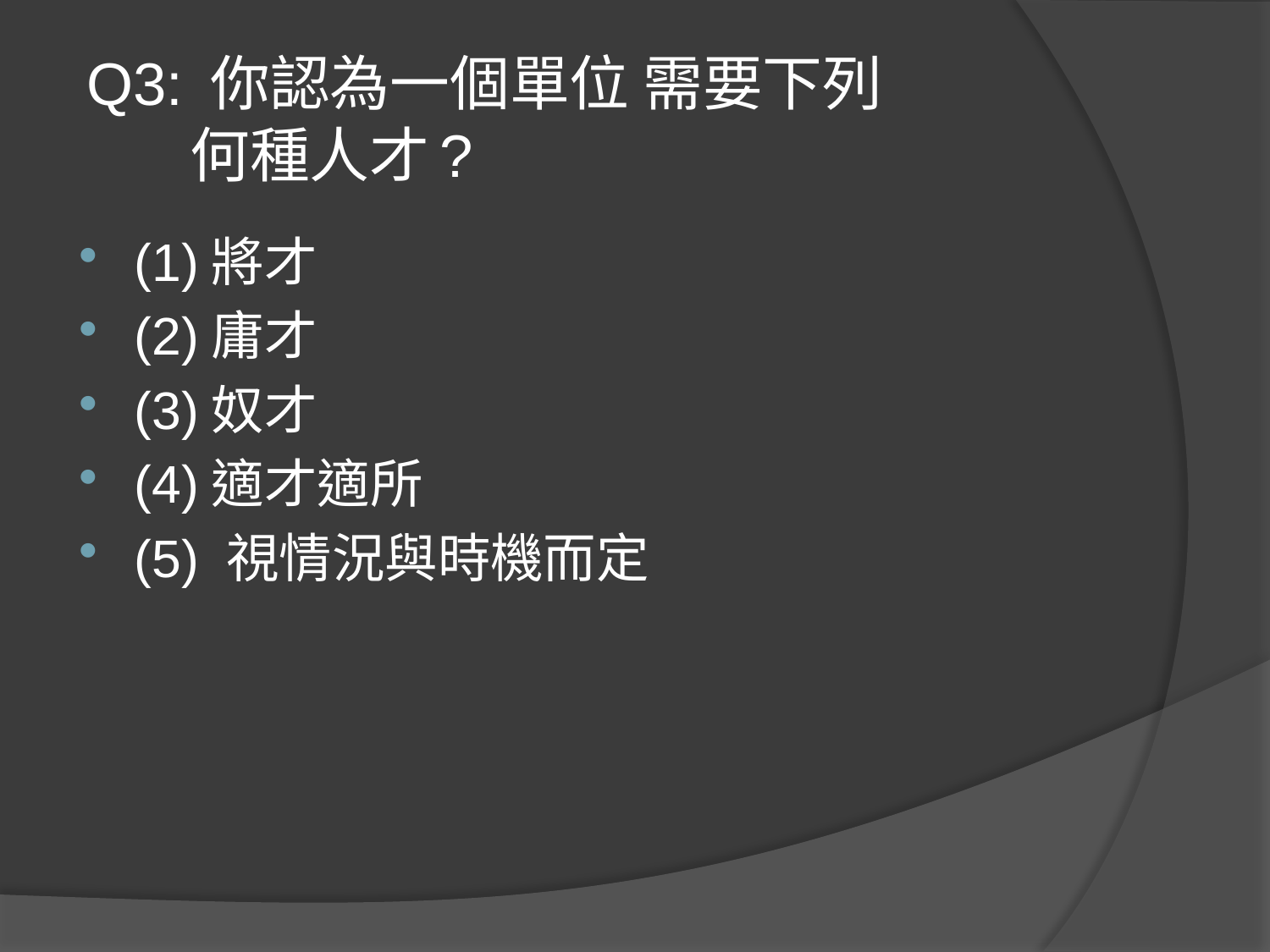

# Q3: 你認為一個單位 需要下列 何種人才?
(1)將才
(2)庸才
(3)奴才
(4)適才適所
(5) 視情況與時機而定